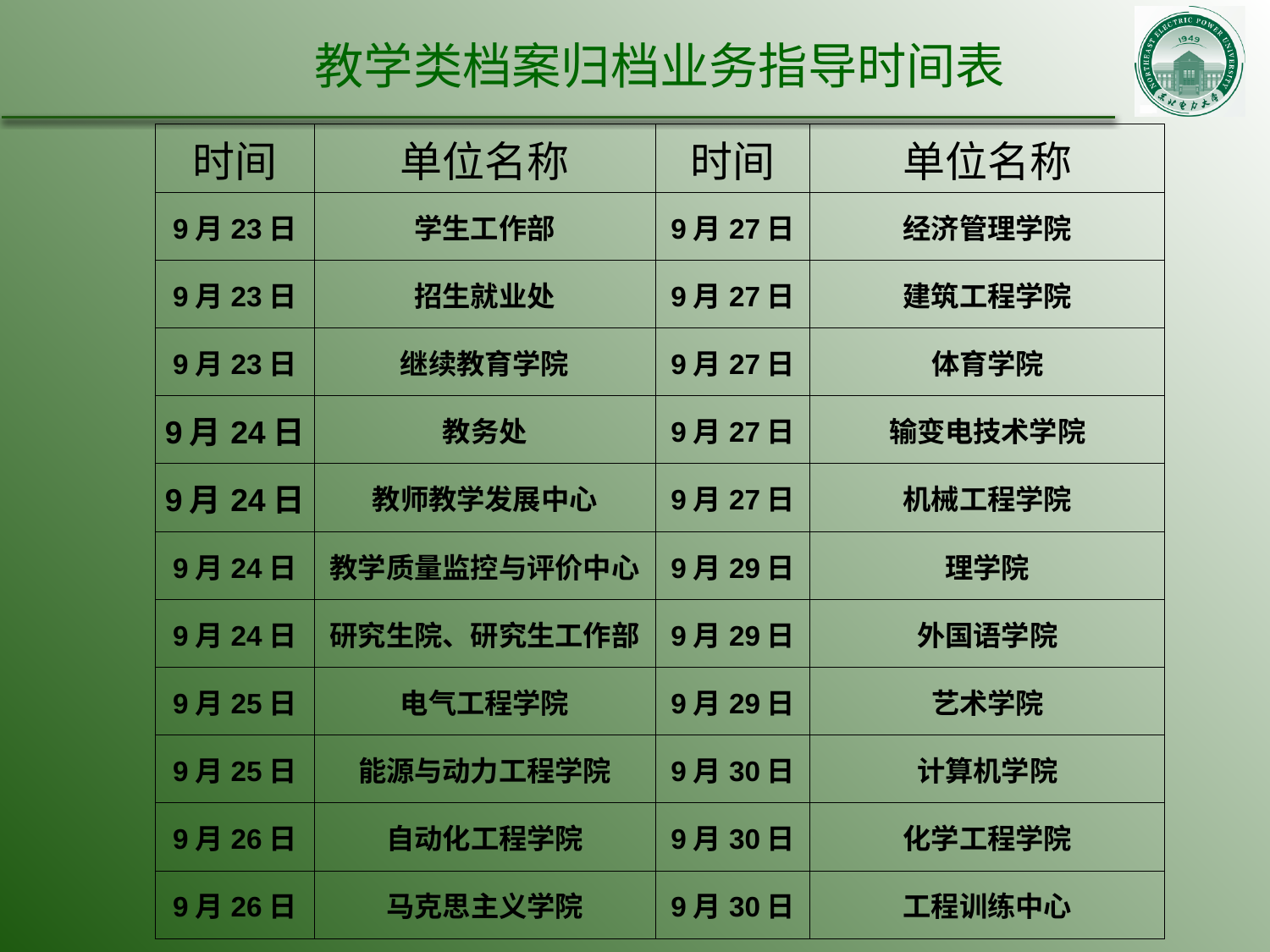

| 教学类档案归档业务指导时间表 |  |  |  |
| --- | --- | --- | --- |
| 时间 | 单位名称 | 时间 | 单位名称 |
| 9月23日 | 学生工作部 | 9月27日 | 经济管理学院 |
| 9月23日 | 招生就业处 | 9月27日 | 建筑工程学院 |
| 9月23日 | 继续教育学院 | 9月27日 | 体育学院 |
| 9月24日 | 教务处 | 9月27日 | 输变电技术学院 |
| 9月24日 | 教师教学发展中心 | 9月27日 | 机械工程学院 |
| 9月24日 | 教学质量监控与评价中心 | 9月29日 | 理学院 |
| 9月24日 | 研究生院、研究生工作部 | 9月29日 | 外国语学院 |
| 9月25日 | 电气工程学院 | 9月29日 | 艺术学院 |
| 9月25日 | 能源与动力工程学院 | 9月30日 | 计算机学院 |
| 9月26日 | 自动化工程学院 | 9月30日 | 化学工程学院 |
| 9月26日 | 马克思主义学院 | 9月30日 | 工程训练中心 |